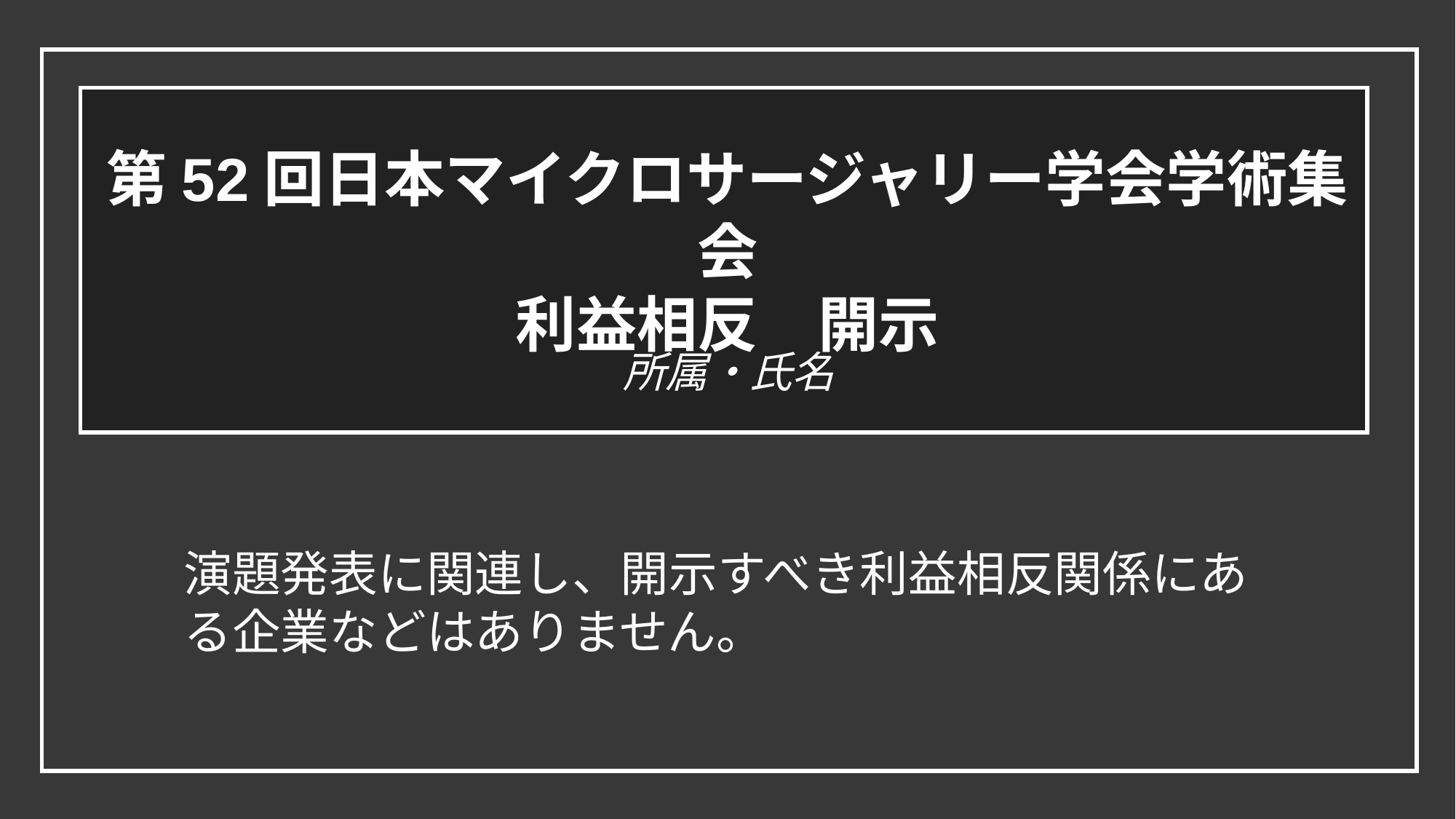

第52回日本マイクロサージャリー学会学術集会
利益相反　開示
所属・氏名
演題発表に関連し、開示すべき利益相反関係にある企業などはありません。